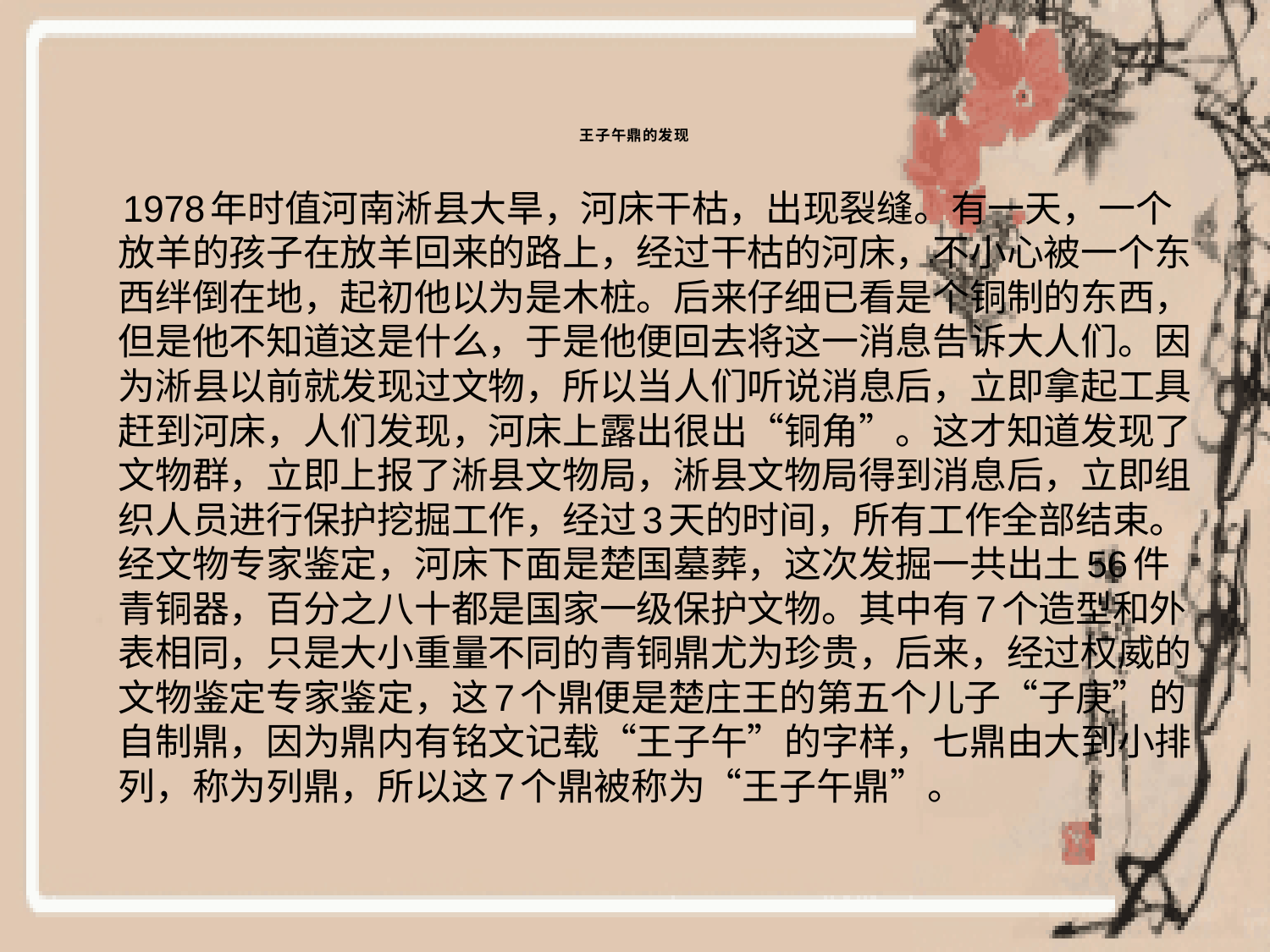

# 王子午鼎的发现
      1978年时值河南淅县大旱，河床干枯，出现裂缝。有一天，一个放羊的孩子在放羊回来的路上，经过干枯的河床，不小心被一个东西绊倒在地，起初他以为是木桩。后来仔细已看是个铜制的东西，但是他不知道这是什么，于是他便回去将这一消息告诉大人们。因为淅县以前就发现过文物，所以当人们听说消息后，立即拿起工具赶到河床，人们发现，河床上露出很出“铜角”。这才知道发现了文物群，立即上报了淅县文物局，淅县文物局得到消息后，立即组织人员进行保护挖掘工作，经过3天的时间，所有工作全部结束。经文物专家鉴定，河床下面是楚国墓葬，这次发掘一共出土56件青铜器，百分之八十都是国家一级保护文物。其中有7个造型和外表相同，只是大小重量不同的青铜鼎尤为珍贵，后来，经过权威的文物鉴定专家鉴定，这7个鼎便是楚庄王的第五个儿子“子庚”的自制鼎，因为鼎内有铭文记载“王子午”的字样，七鼎由大到小排列，称为列鼎，所以这7个鼎被称为“王子午鼎”。